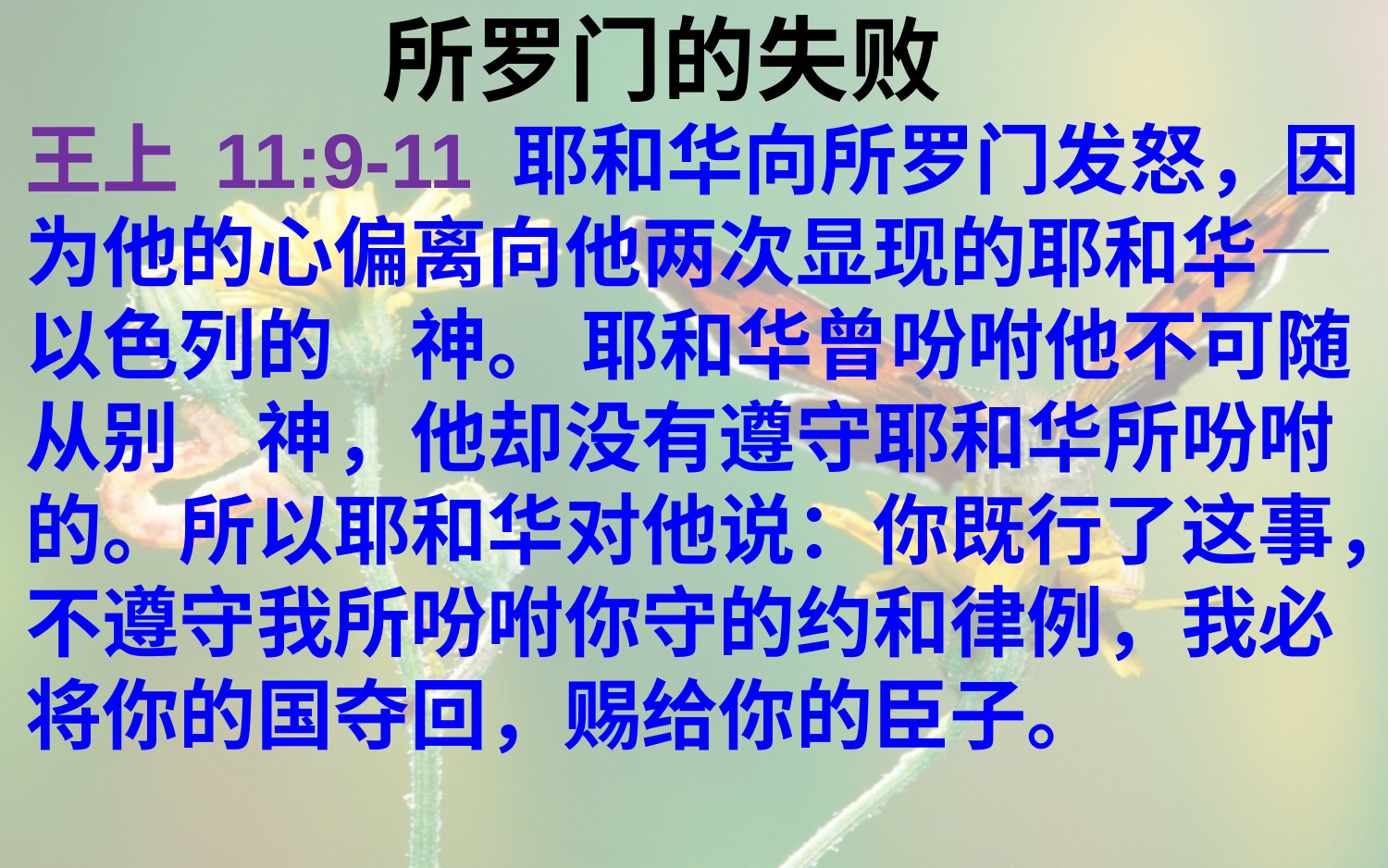

所罗门的失败
王上 11:9-11 耶和华向所罗门发怒，因为他的心偏离向他两次显现的耶和华―以色列的　神。 耶和华曾吩咐他不可随从别　神，他却没有遵守耶和华所吩咐的。所以耶和华对他说：你既行了这事，不遵守我所吩咐你守的约和律例，我必将你的国夺回，赐给你的臣子。